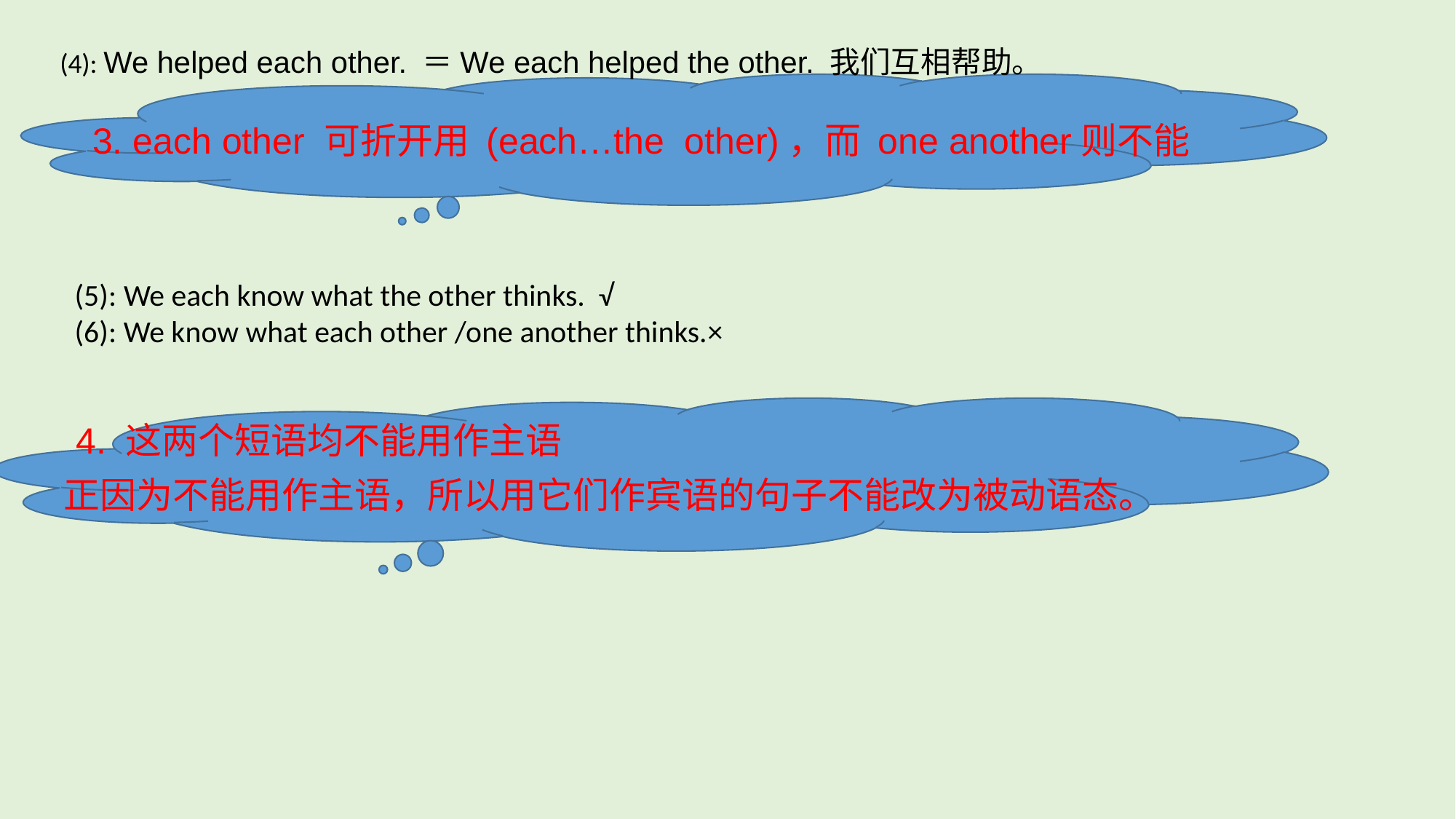

(4): We helped each other. ＝We each helped the other. 我们互相帮助。

3. each other 可折开用 (each…the  other)，而 one another则不能
(5): We each know what the other thinks.  √
(6): We know what each other /one another thinks.×

4. 这两个短语均不能用作主语
正因为不能用作主语，所以用它们作宾语的句子不能改为被动语态。